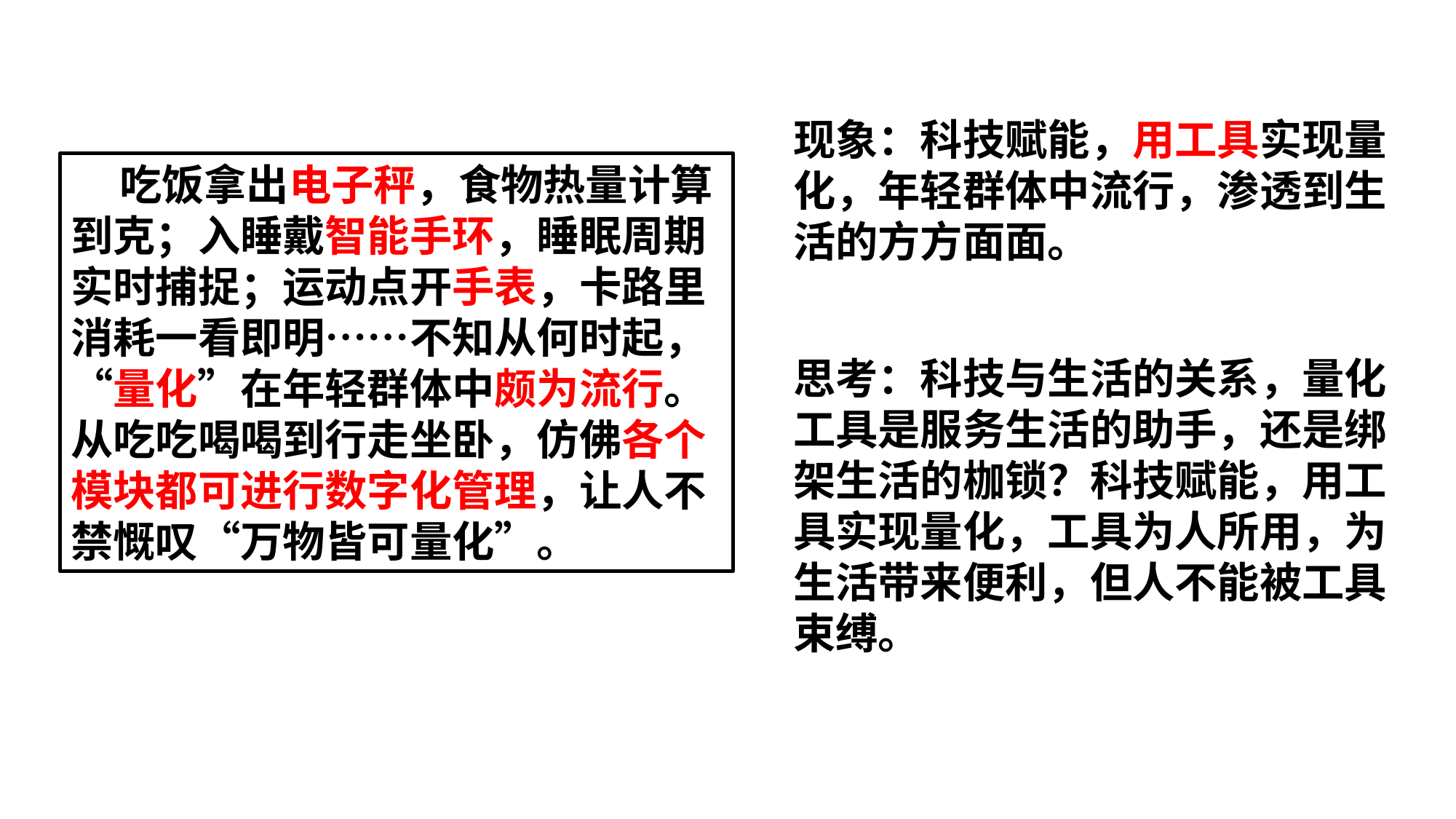

现象：科技赋能，用工具实现量化，年轻群体中流行，渗透到生活的方方面面。
    吃饭拿出电子秤，食物热量计算到克；入睡戴智能手环，睡眠周期实时捕捉；运动点开手表，卡路里消耗一看即明……不知从何时起，“量化”在年轻群体中颇为流行。从吃吃喝喝到行走坐卧，仿佛各个模块都可进行数字化管理，让人不禁慨叹“万物皆可量化”。
思考：科技与生活的关系，量化工具是服务生活的助手，还是绑架生活的枷锁？科技赋能，用工具实现量化，工具为人所用，为生活带来便利，但人不能被工具束缚。